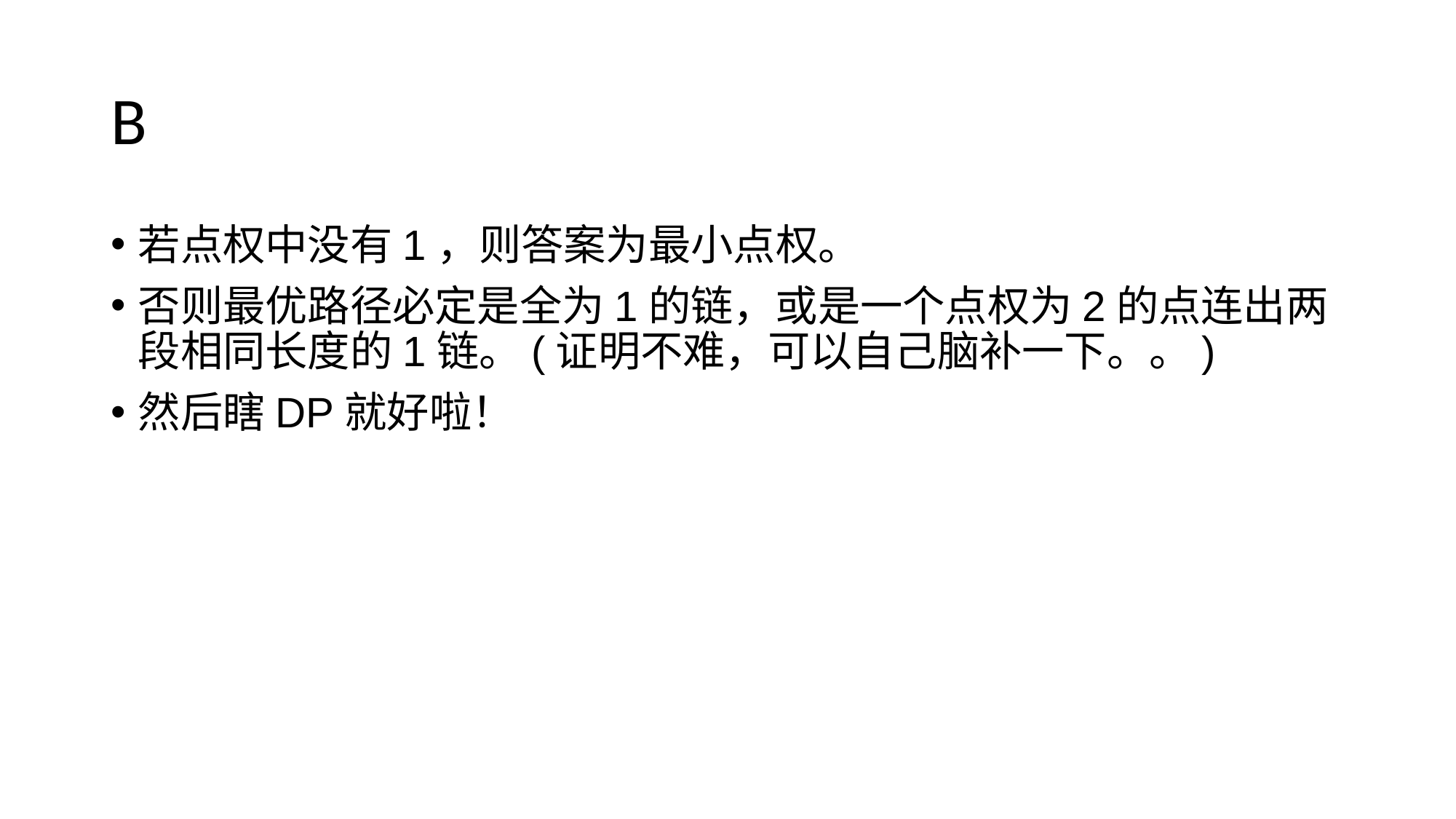

# B
若点权中没有1，则答案为最小点权。
否则最优路径必定是全为1的链，或是一个点权为2的点连出两段相同长度的1链。(证明不难，可以自己脑补一下。。)
然后瞎DP就好啦！